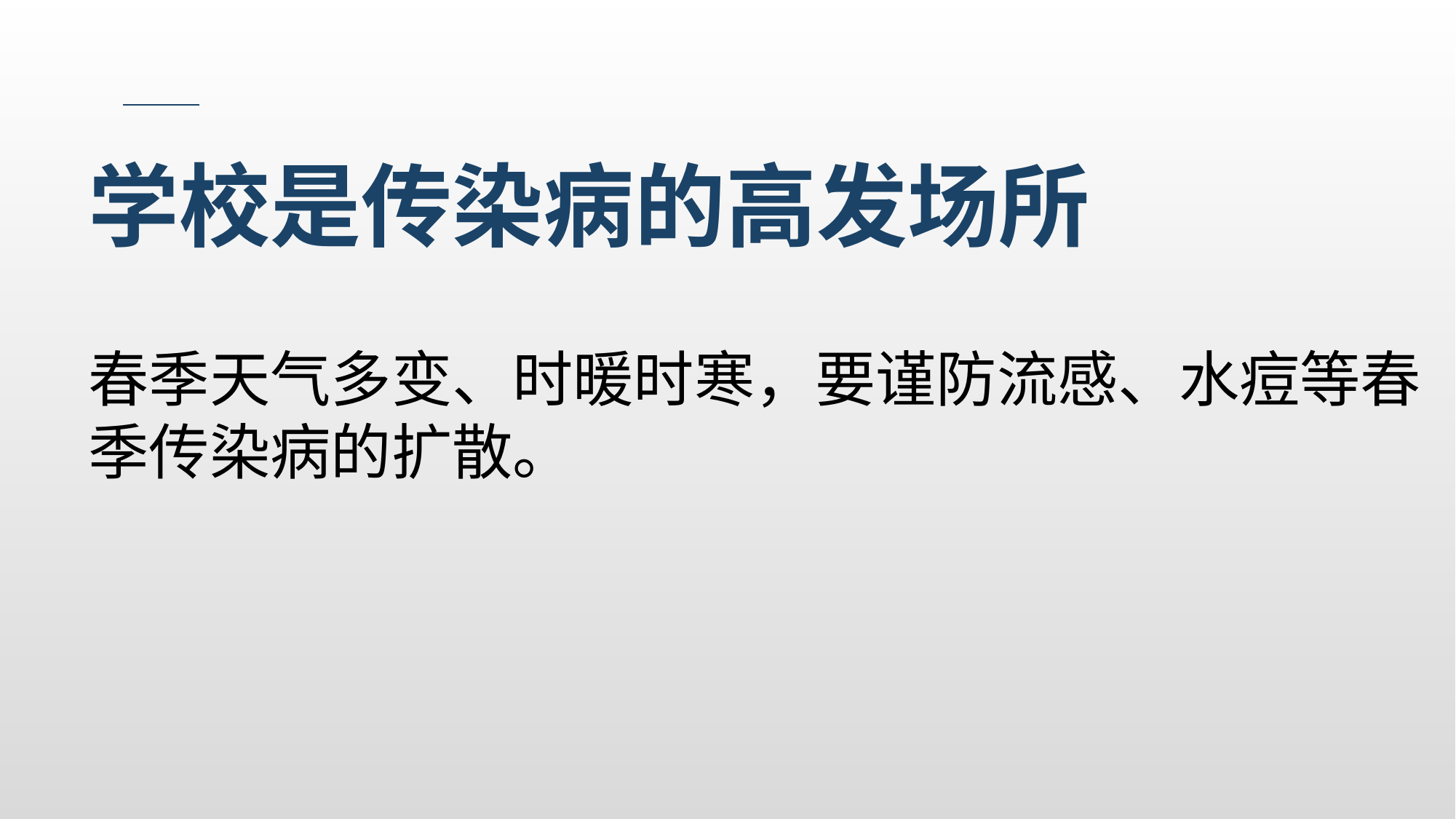

学校是传染病的高发场所

春季天气多变、时暖时寒，要谨防流感、水痘等春季传染病的扩散。